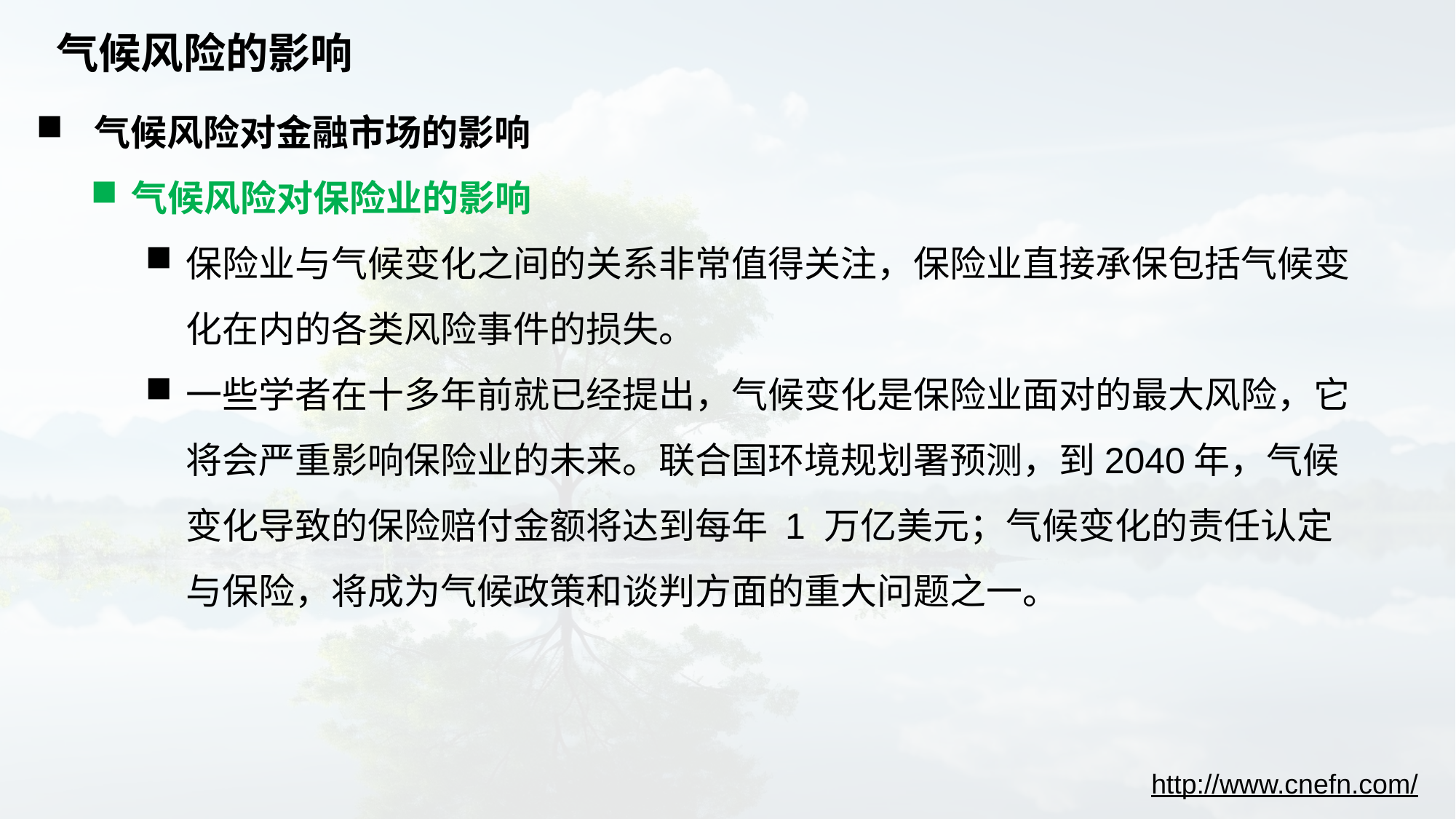

# 气候风险的影响
 气候风险对金融市场的影响
气候风险对保险业的影响
保险业与气候变化之间的关系非常值得关注，保险业直接承保包括气候变化在内的各类风险事件的损失。
一些学者在十多年前就已经提出，气候变化是保险业面对的最大风险，它将会严重影响保险业的未来。联合国环境规划署预测，到2040年，气候变化导致的保险赔付金额将达到每年 1 万亿美元；气候变化的责任认定与保险，将成为气候政策和谈判方面的重大问题之一。